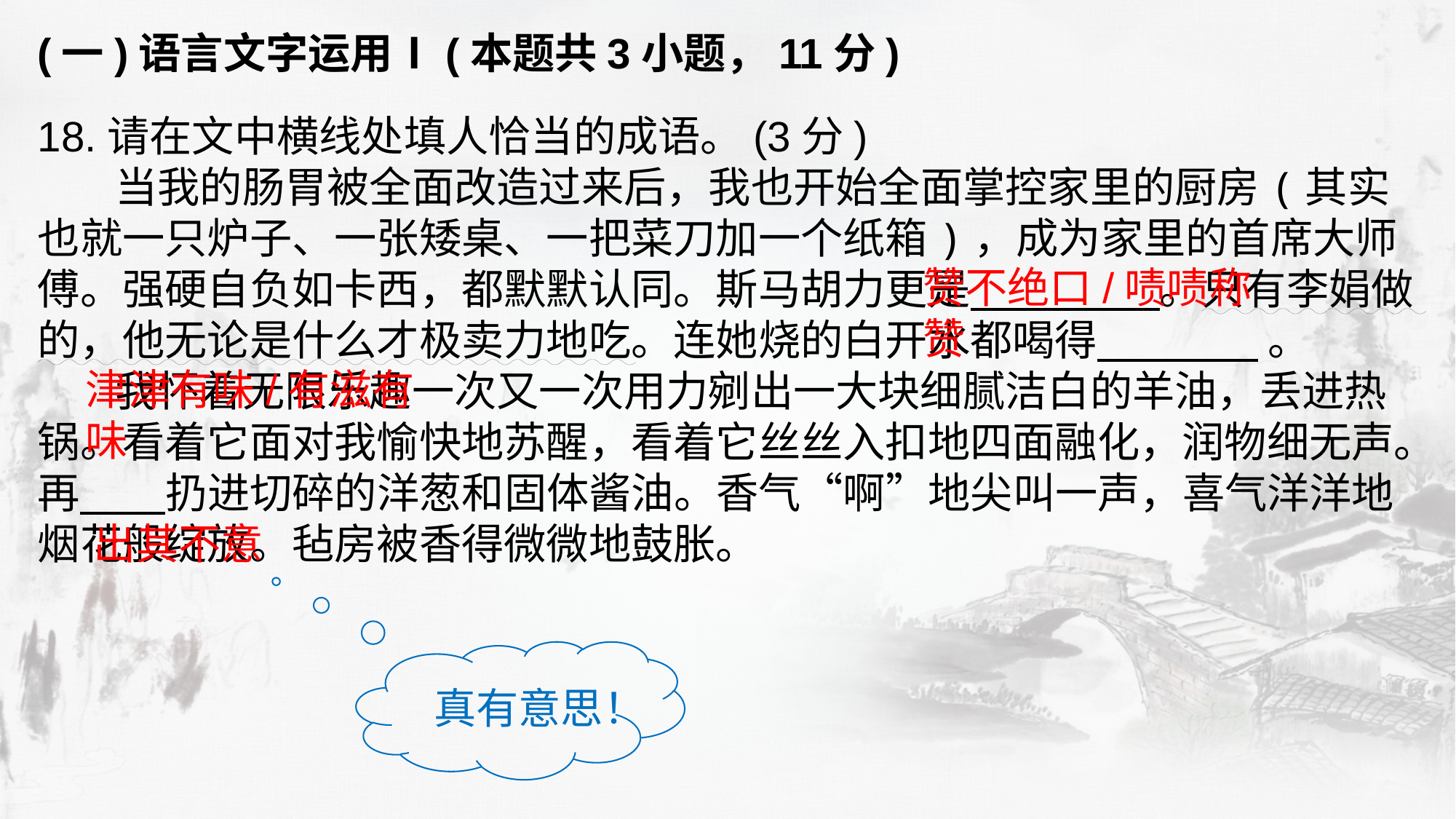

(一)语言文字运用Ⅰ(本题共3小题，11分)
18.请在文中横线处填人恰当的成语。(3分)
当我的肠胃被全面改造过来后，我也开始全面掌控家里的厨房(其实也就一只炉子、一张矮桌、一把菜刀加一个纸箱)，成为家里的首席大师傅。强硬自负如卡西，都默默认同。斯马胡力更是                    。只有李娟做的，他无论是什么才极卖力地吃。连她烧的白开水都喝得                  。
我怀着无限乐趣一次又一次用力剜出一大块细腻洁白的羊油，丢进热锅。看着它面对我愉快地苏醒，看着它丝丝入扣地四面融化，润物细无声。再         扔进切碎的洋葱和固体酱油。香气“啊”地尖叫一声，喜气洋洋地烟花般绽放。毡房被香得微微地鼓胀。
赞不绝口/啧啧称赞
津津有味/有滋有味
出其不意
 真有意思！